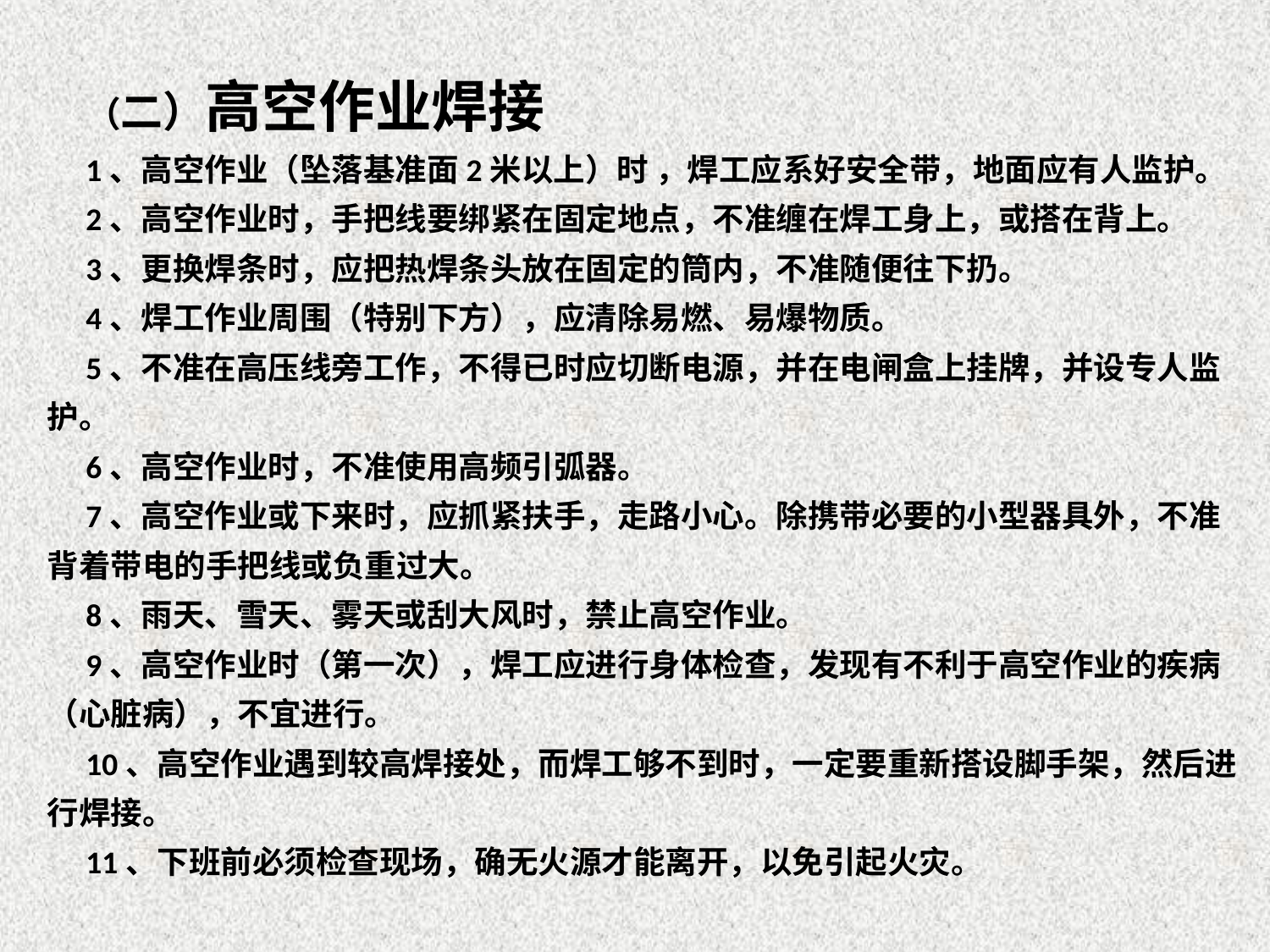

（二）高空作业焊接
1、高空作业（坠落基准面2米以上）时 ，焊工应系好安全带，地面应有人监护。
2、高空作业时，手把线要绑紧在固定地点，不准缠在焊工身上，或搭在背上。
3、更换焊条时，应把热焊条头放在固定的筒内，不准随便往下扔。
4、焊工作业周围（特别下方），应清除易燃、易爆物质。
5、不准在高压线旁工作，不得已时应切断电源，并在电闸盒上挂牌，并设专人监护。
6、高空作业时，不准使用高频引弧器。
7、高空作业或下来时，应抓紧扶手，走路小心。除携带必要的小型器具外，不准背着带电的手把线或负重过大。
8、雨天、雪天、雾天或刮大风时，禁止高空作业。
9、高空作业时（第一次），焊工应进行身体检查，发现有不利于高空作业的疾病（心脏病），不宜进行。
10、高空作业遇到较高焊接处，而焊工够不到时，一定要重新搭设脚手架，然后进行焊接。
11、下班前必须检查现场，确无火源才能离开，以免引起火灾。